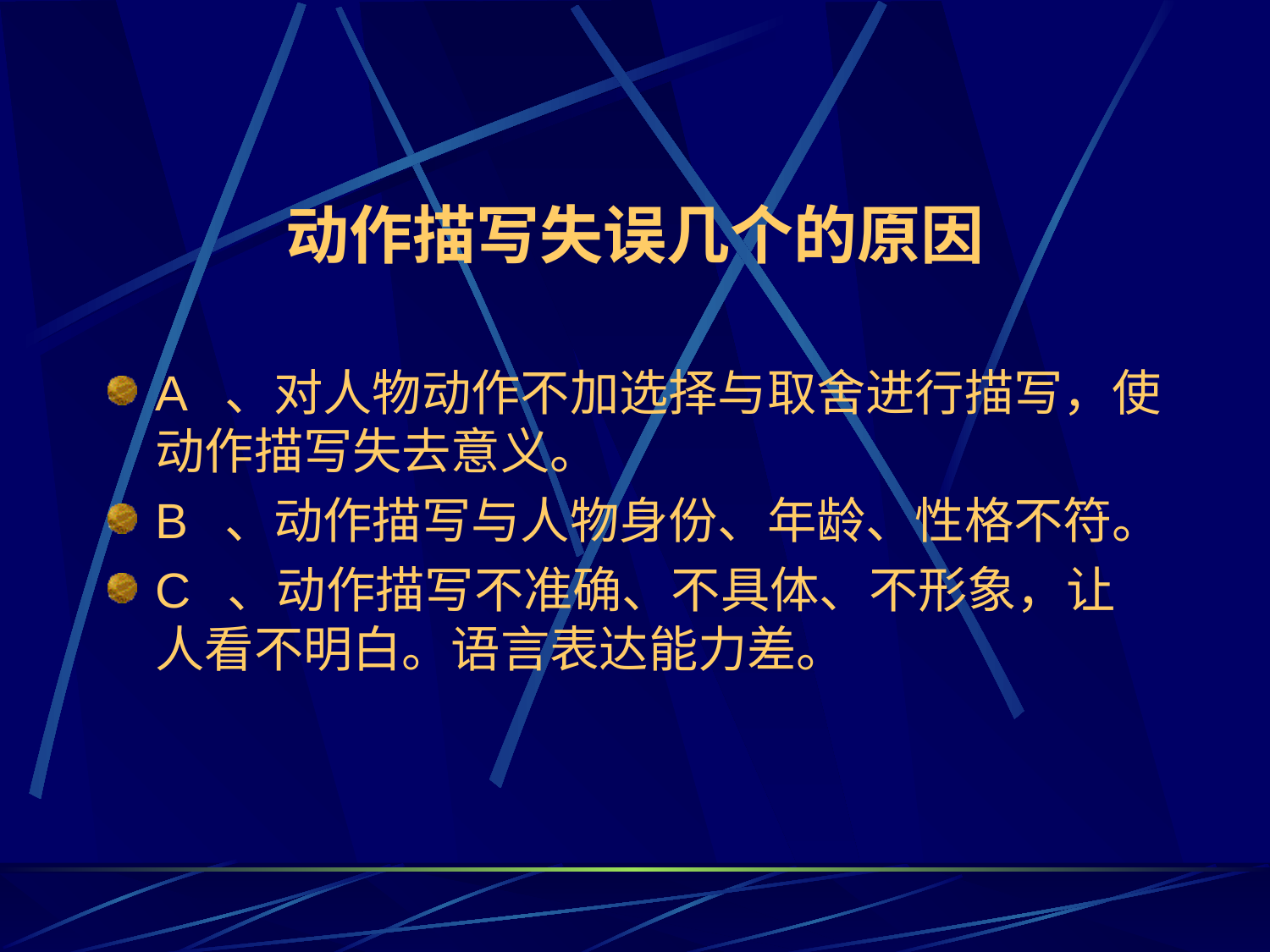

# 动作描写失误几个的原因

A 、对人物动作不加选择与取舍进行描写，使动作描写失去意义。
B 、动作描写与人物身份、年龄、性格不符。
C 、动作描写不准确、不具体、不形象，让人看不明白。语言表达能力差。